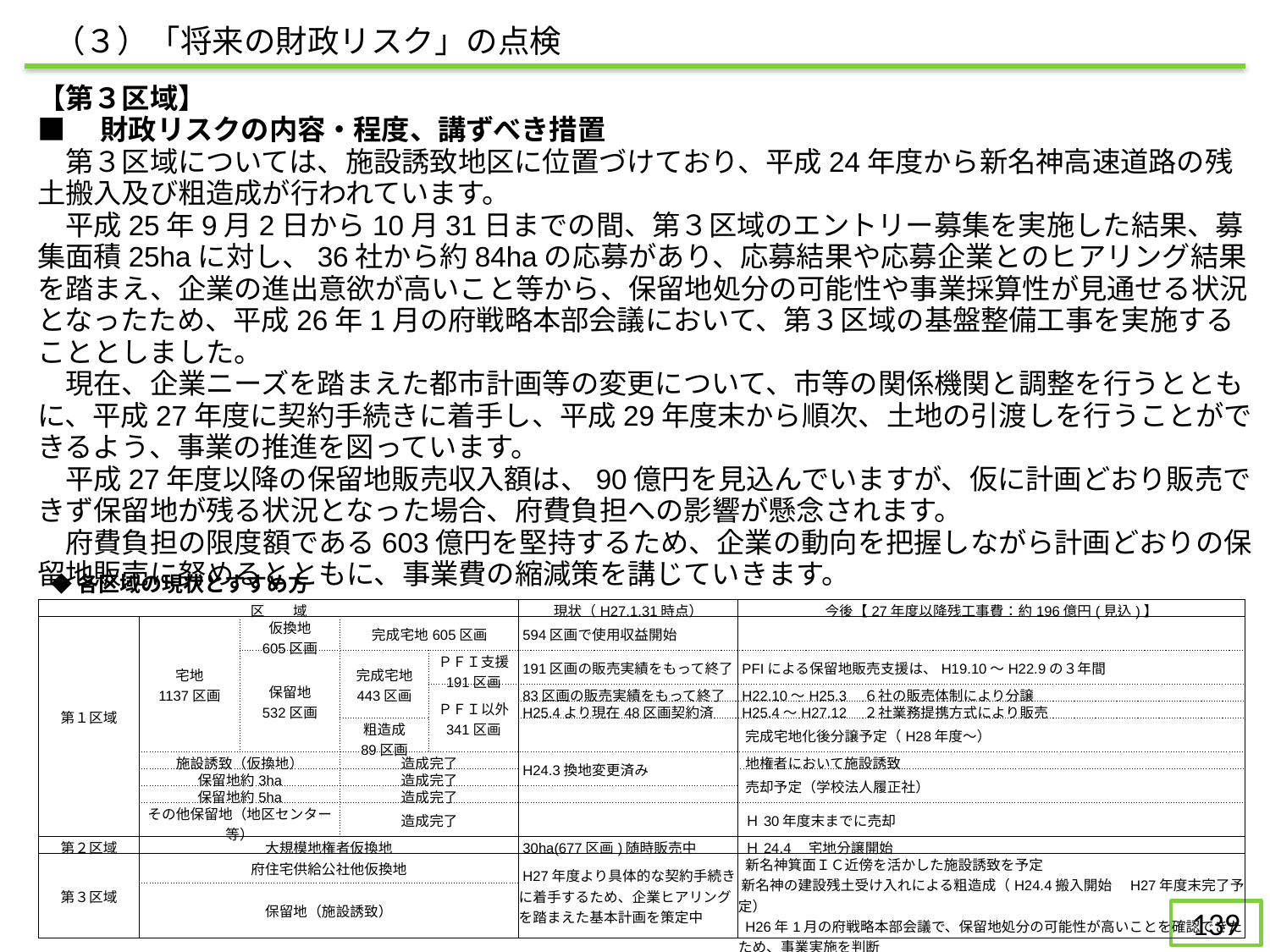

（３）「将来の財政リスク」の点検
【第３区域】
■　財政リスクの内容・程度、講ずべき措置
　第３区域については、施設誘致地区に位置づけており、平成24年度から新名神高速道路の残土搬入及び粗造成が行われています。
　平成25年9月2日から10月31日までの間、第３区域のエントリー募集を実施した結果、募集面積25haに対し、36社から約84haの応募があり、応募結果や応募企業とのヒアリング結果を踏まえ、企業の進出意欲が高いこと等から、保留地処分の可能性や事業採算性が見通せる状況となったため、平成26年1月の府戦略本部会議において、第３区域の基盤整備工事を実施することとしました。
　現在、企業ニーズを踏まえた都市計画等の変更について、市等の関係機関と調整を行うとともに、平成27年度に契約手続きに着手し、平成29年度末から順次、土地の引渡しを行うことができるよう、事業の推進を図っています。
　平成27年度以降の保留地販売収入額は、90億円を見込んでいますが、仮に計画どおり販売できず保留地が残る状況となった場合、府費負担への影響が懸念されます。
　府費負担の限度額である603億円を堅持するため、企業の動向を把握しながら計画どおりの保留地販売に努めるとともに、事業費の縮減策を講じていきます。
◆各区域の現状とすすめ方
| 区　　域 |  |  |  |  | 現状（H27.1.31時点） | 今後【27年度以降残工事費：約196億円(見込)】 |
| --- | --- | --- | --- | --- | --- | --- |
| 第１区域 | 宅地 1137区画 | 仮換地 605区画 | 完成宅地605区画 |  | 594区画で使用収益開始 |  |
|  |  | 保留地 532区画 | 完成宅地 443区画 | ＰＦＩ支援 191区画 | 191区画の販売実績をもって終了 | PFIによる保留地販売支援は、H19.10～H22.9の３年間 |
|  |  |  |  | ＰＦＩ以外 341区画 | 83区画の販売実績をもって終了 | H22.10～H25.3　６社の販売体制により分譲 |
|  |  |  |  |  | H25.4より現在48区画契約済 | H25.4～H27.12　２社業務提携方式により販売 |
|  |  |  | 粗造成 89区画 |  |  | 完成宅地化後分譲予定（H28年度～） |
|  | 施設誘致（仮換地） |  | 造成完了 |  | H24.3換地変更済み | 地権者において施設誘致 |
|  | 保留地約3ha |  | 造成完了 |  |  | 売却予定（学校法人履正社） |
|  | 保留地約5ha |  | 造成完了 |  |  |  |
|  | その他保留地（地区センター等） |  | 造成完了 |  |  | Ｈ30年度末までに売却 |
| 第２区域 | 大規模地権者仮換地 |  |  |  | 30ha(677区画)随時販売中 | Ｈ24.4　宅地分譲開始 |
| 第３区域 | 府住宅供給公社他仮換地 |  |  |  | H27年度より具体的な契約手続きに着手するため、企業ヒアリングを踏まえた基本計画を策定中 | 新名神箕面ＩＣ近傍を活かした施設誘致を予定 新名神の建設残土受け入れによる粗造成（H24.4搬入開始　H27年度末完了予定） H26年1月の府戦略本部会議で、保留地処分の可能性が高いことを確認できたため、事業実施を判断 |
|  | 保留地（施設誘致） |  |  |  |  |  |
139